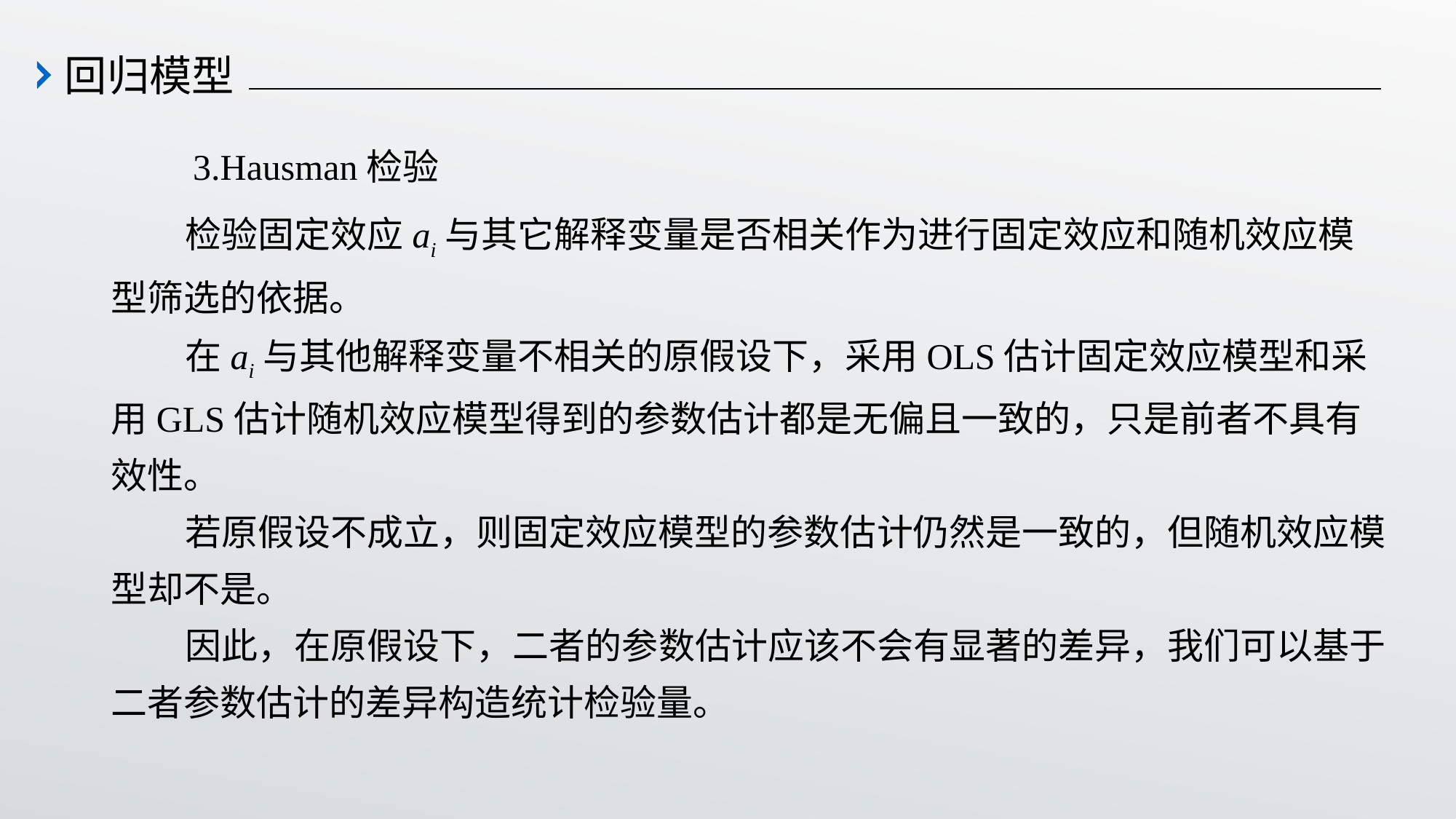

回归模型

         3.Hausman检验
        检验固定效应ai与其它解释变量是否相关作为进行固定效应和随机效应模型筛选的依据。
        在ai与其他解释变量不相关的原假设下，采用OLS估计固定效应模型和采用GLS估计随机效应模型得到的参数估计都是无偏且一致的，只是前者不具有效性。
        若原假设不成立，则固定效应模型的参数估计仍然是一致的，但随机效应模型却不是。
        因此，在原假设下，二者的参数估计应该不会有显著的差异，我们可以基于二者参数估计的差异构造统计检验量。